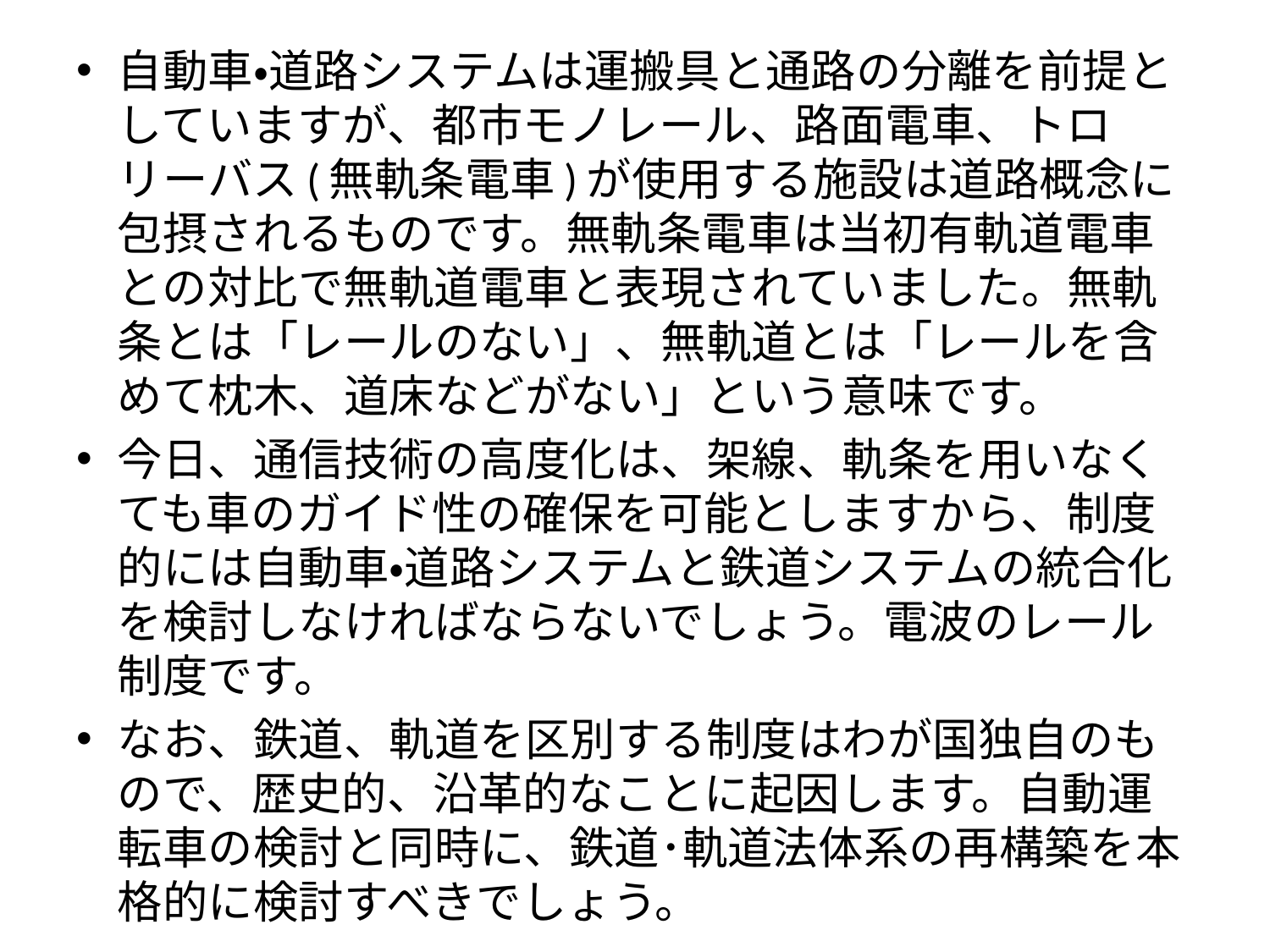

自動車・道路システムは運搬具と通路の分離を前提としていますが、都市モノレール、路面電車、トロリーバス(無軌条電車)が使用する施設は道路概念に包摂されるものです。無軌条電車は当初有軌道電車との対比で無軌道電車と表現されていました。無軌条とは「レールのない」、無軌道とは「レールを含めて枕木、道床などがない」という意味です。
今日、通信技術の高度化は、架線、軌条を用いなくても車のガイド性の確保を可能としますから、制度的には自動車・道路システムと鉄道システムの統合化を検討しなければならないでしょう。電波のレール制度です。
なお、鉄道、軌道を区別する制度はわが国独自のもので、歴史的、沿革的なことに起因します。自動運転車の検討と同時に、鉄道･軌道法体系の再構築を本格的に検討すべきでしょう。